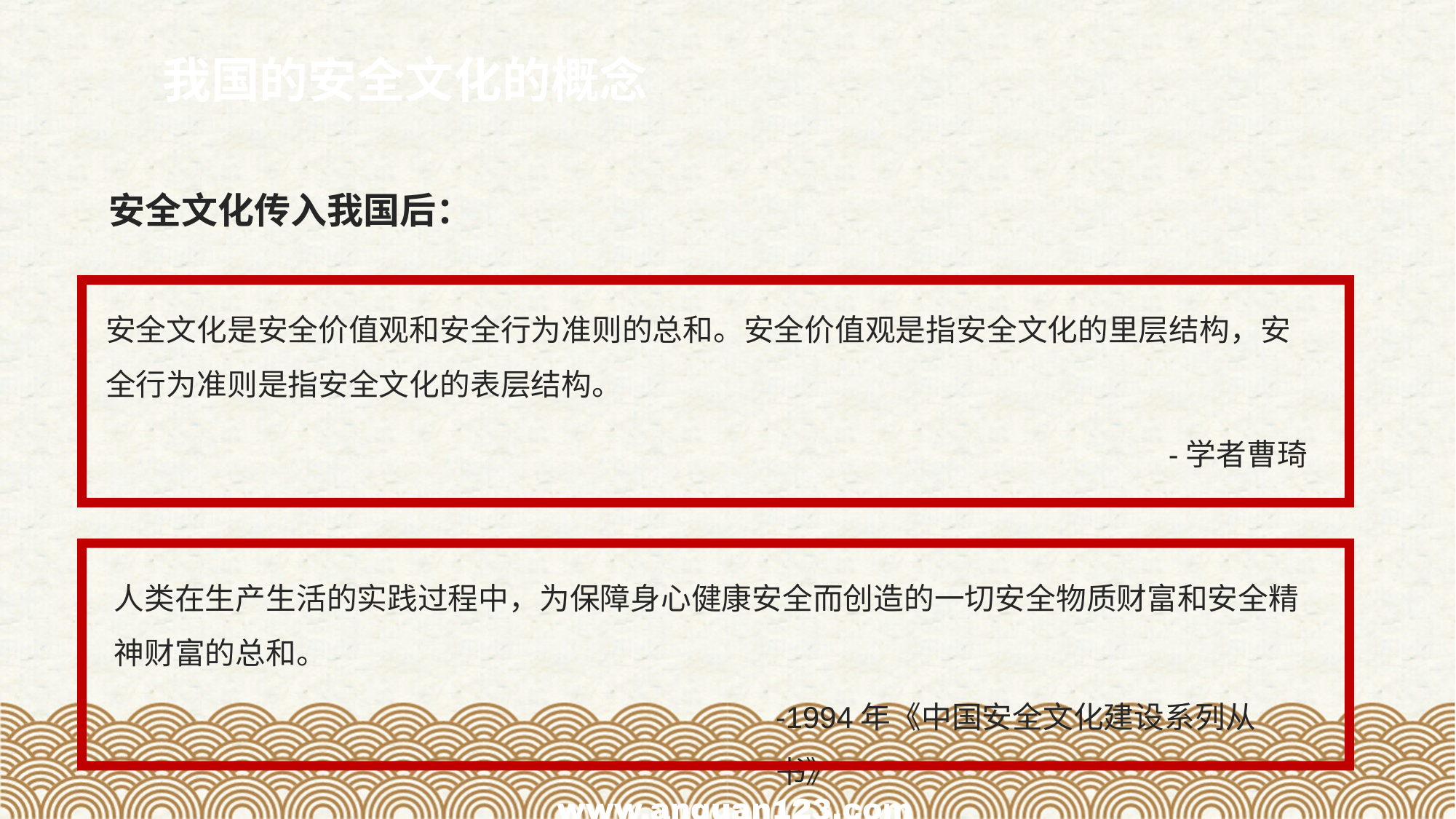

我国的安全文化的概念
安全文化传入我国后：

安全文化是安全价值观和安全行为准则的总和。安全价值观是指安全文化的里层结构，安全行为准则是指安全文化的表层结构。
-学者曹琦

人类在生产生活的实践过程中，为保障身心健康安全而创造的一切安全物质财富和安全精神财富的总和。
-1994年《中国安全文化建设系列从书》
www.anquan123.com